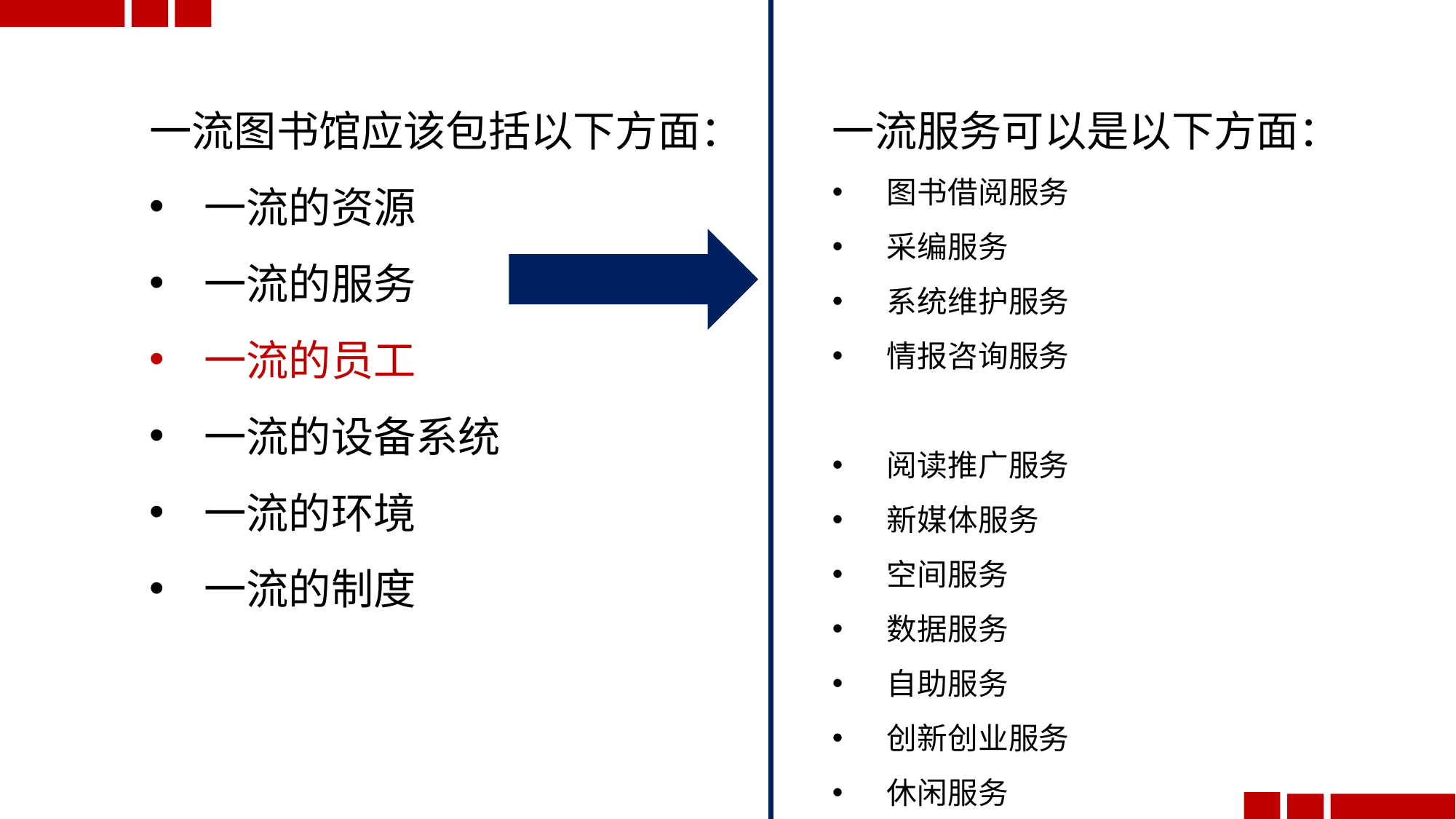

一流图书馆应该包括以下方面：
一流的资源
一流的服务
一流的员工
一流的设备系统
一流的环境
一流的制度
一流服务可以是以下方面：
图书借阅服务
采编服务
系统维护服务
情报咨询服务

阅读推广服务
新媒体服务
空间服务
数据服务
自助服务
创新创业服务
休闲服务